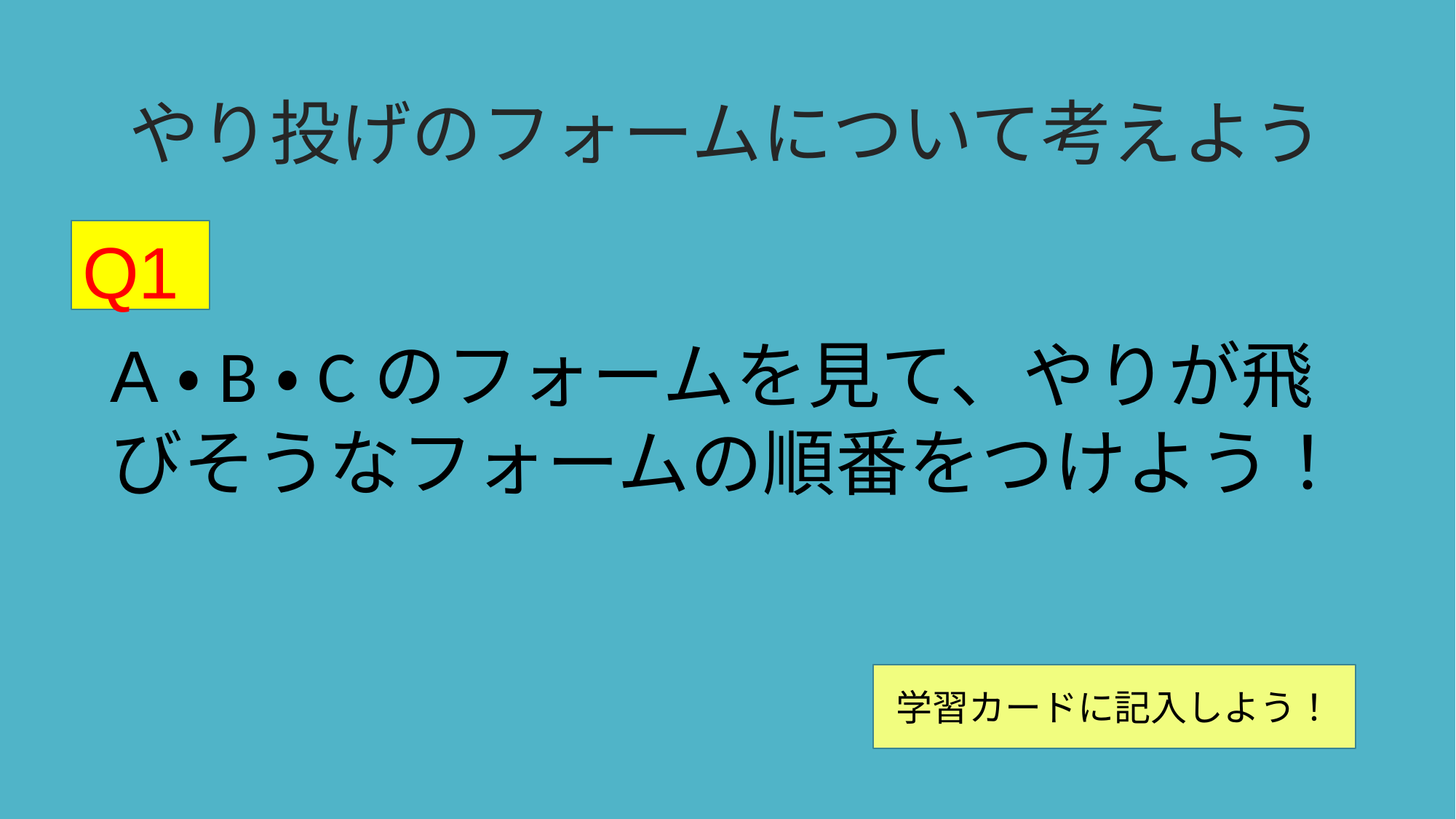

やり投げのフォームについて考えよう

Q1
A・B・Cのフォームを見て、やりが飛びそうなフォームの順番をつけよう！
学習カードに記入しよう！